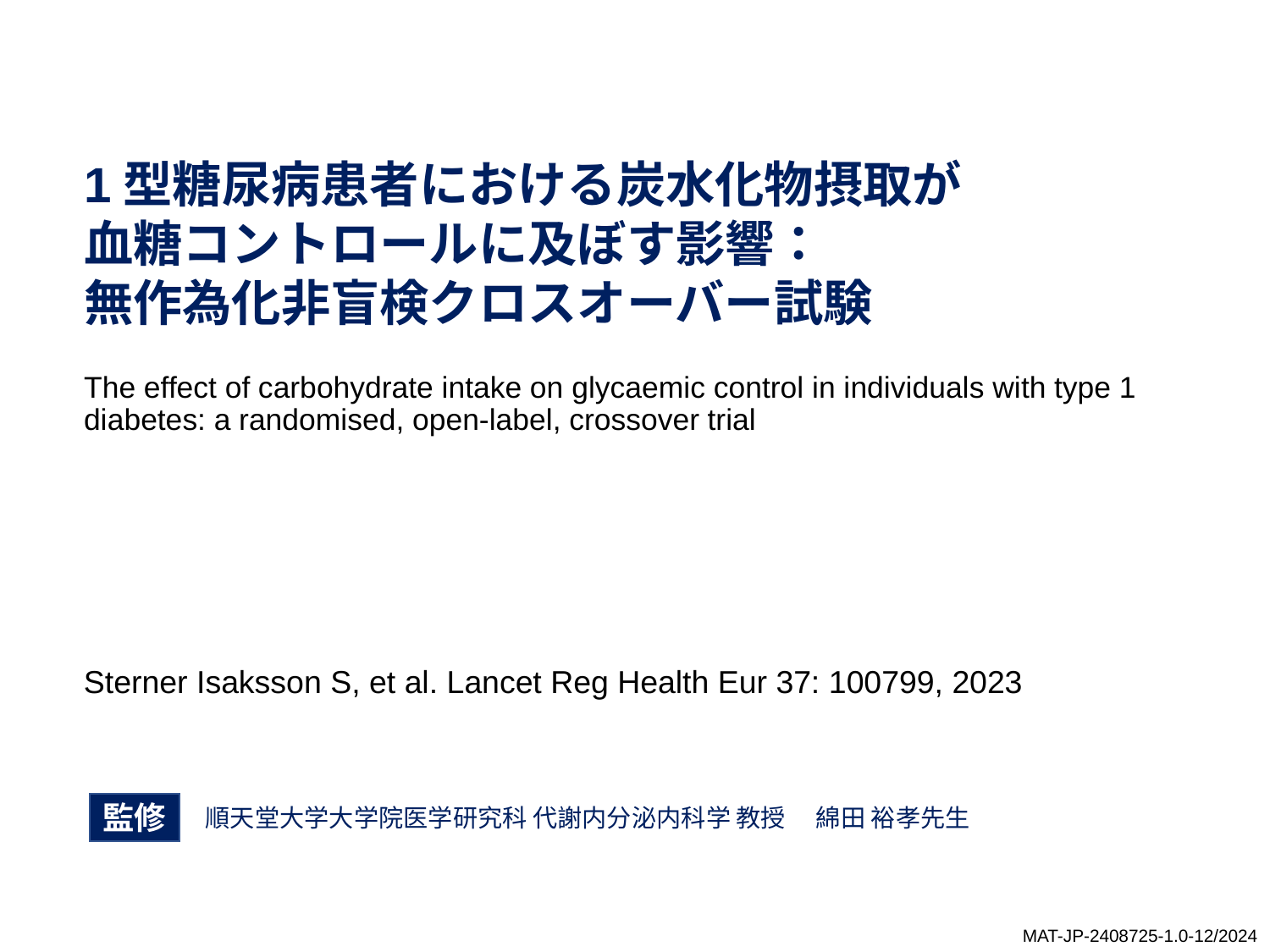

1型糖尿病患者における炭水化物摂取が
血糖コントロールに及ぼす影響：
無作為化非盲検クロスオーバー試験
The effect of carbohydrate intake on glycaemic control in individuals with type 1 diabetes: a randomised, open-label, crossover trial
Sterner Isaksson S, et al. Lancet Reg Health Eur 37: 100799, 2023
監修

順天堂大学大学院医学研究科 代謝内分泌内科学 教授　 綿田 裕孝先生
MAT-JP-2408725-1.0-12/2024